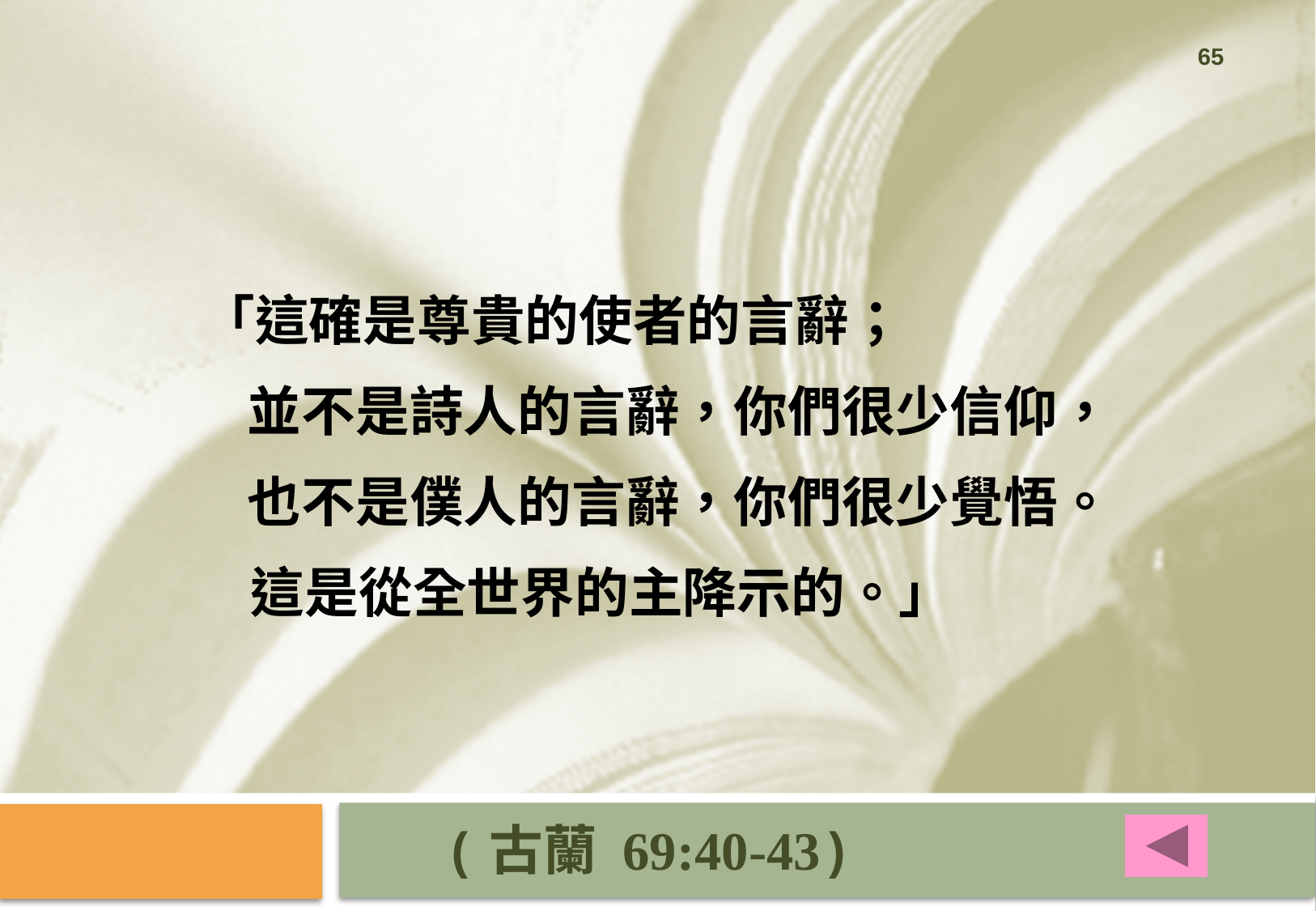

65
「這確是尊貴的使者的言辭；
  並不是詩人的言辭，你們很少信仰，
  也不是僕人的言辭，你們很少覺悟。
   這是從全世界的主降示的。」

(古蘭 69:40-43)